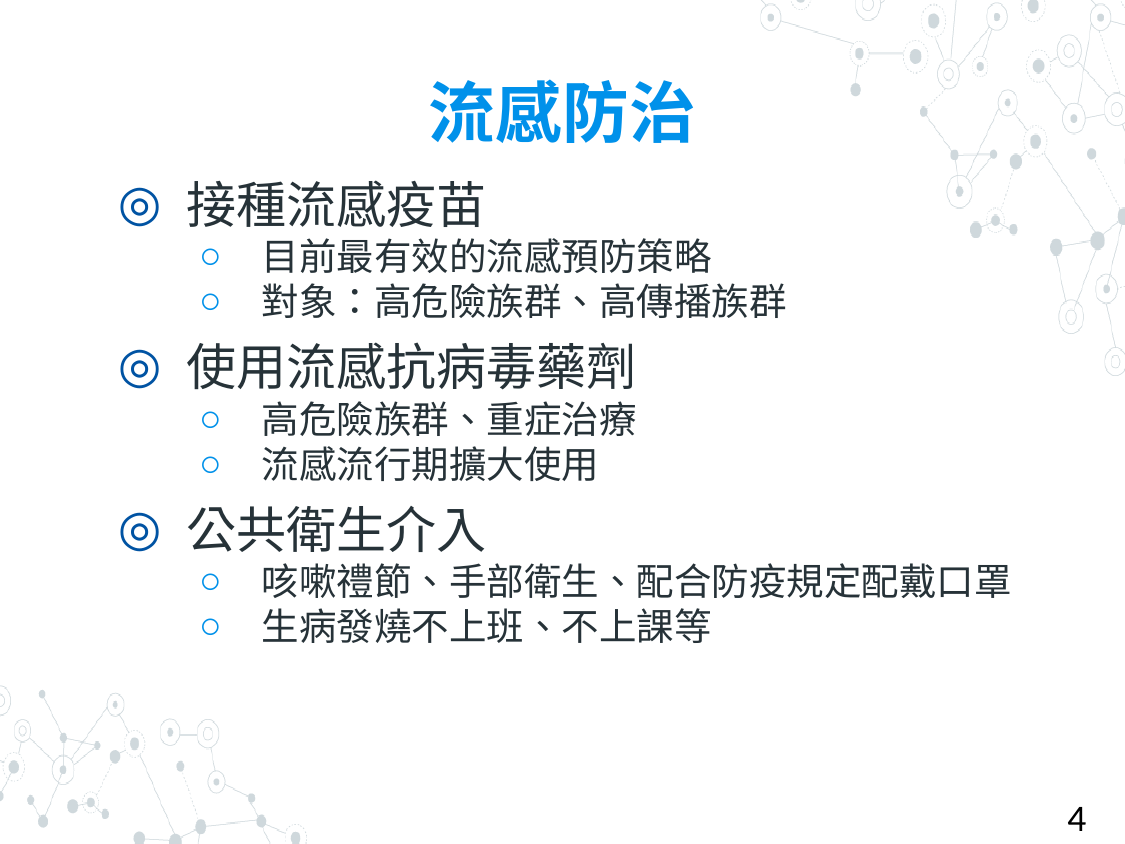

# 流感防治
接種流感疫苗
目前最有效的流感預防策略
對象：高危險族群、高傳播族群
使用流感抗病毒藥劑
高危險族群、重症治療
流感流行期擴大使用
公共衛生介入
咳嗽禮節、手部衛生、配合防疫規定配戴口罩
生病發燒不上班、不上課等

4